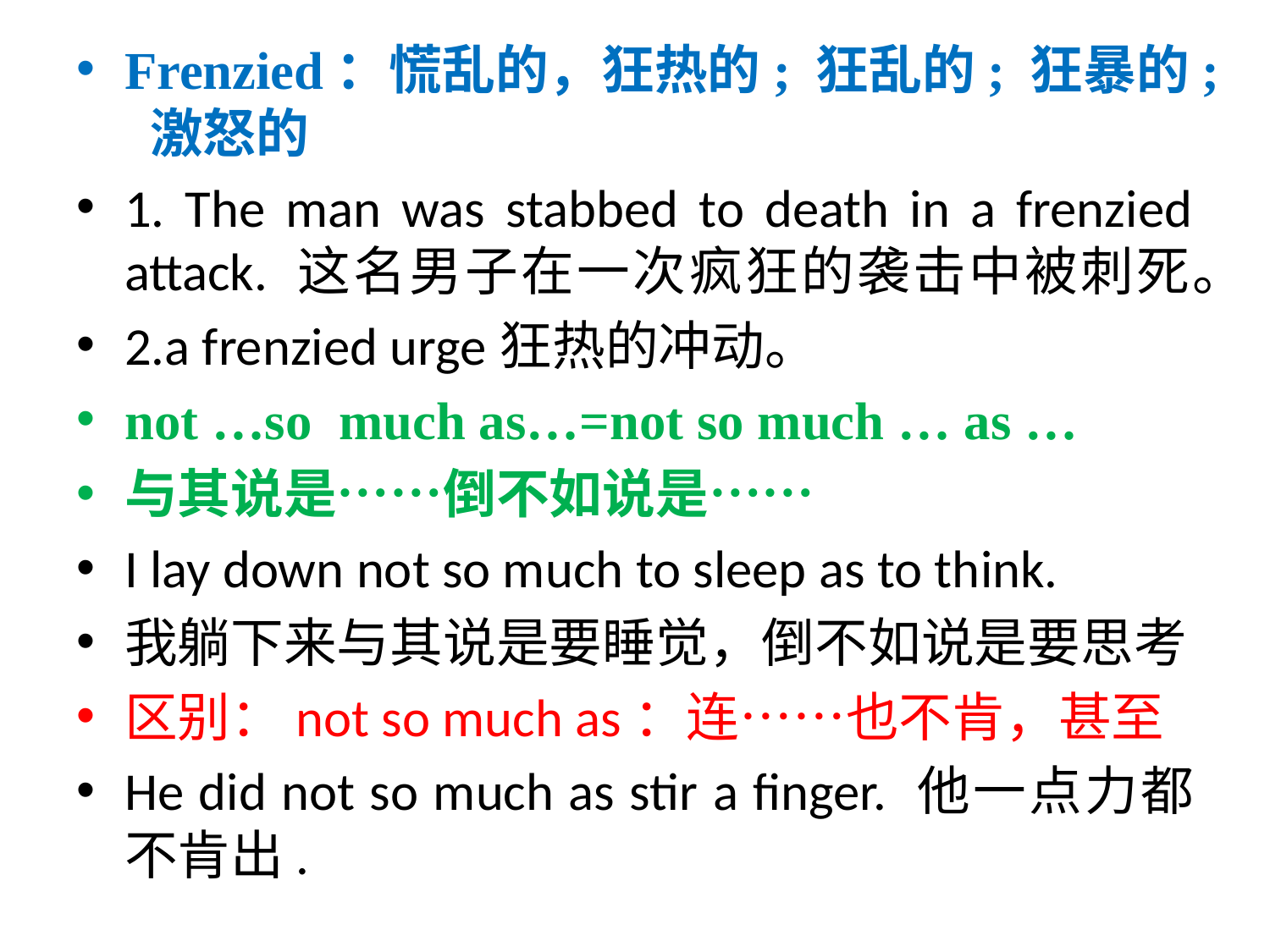

Frenzied：慌乱的，狂热的; 狂乱的; 狂暴的; 激怒的
1. The man was stabbed to death in a frenzied attack. 这名男子在一次疯狂的袭击中被刺死。
2.a frenzied urge狂热的冲动。
not …so  much as…=not so much … as …
与其说是……倒不如说是……
I lay down not so much to sleep as to think.
我躺下来与其说是要睡觉，倒不如说是要思考
区别：not so much as：连……也不肯，甚至
He did not so much as stir a finger. 他一点力都不肯出.